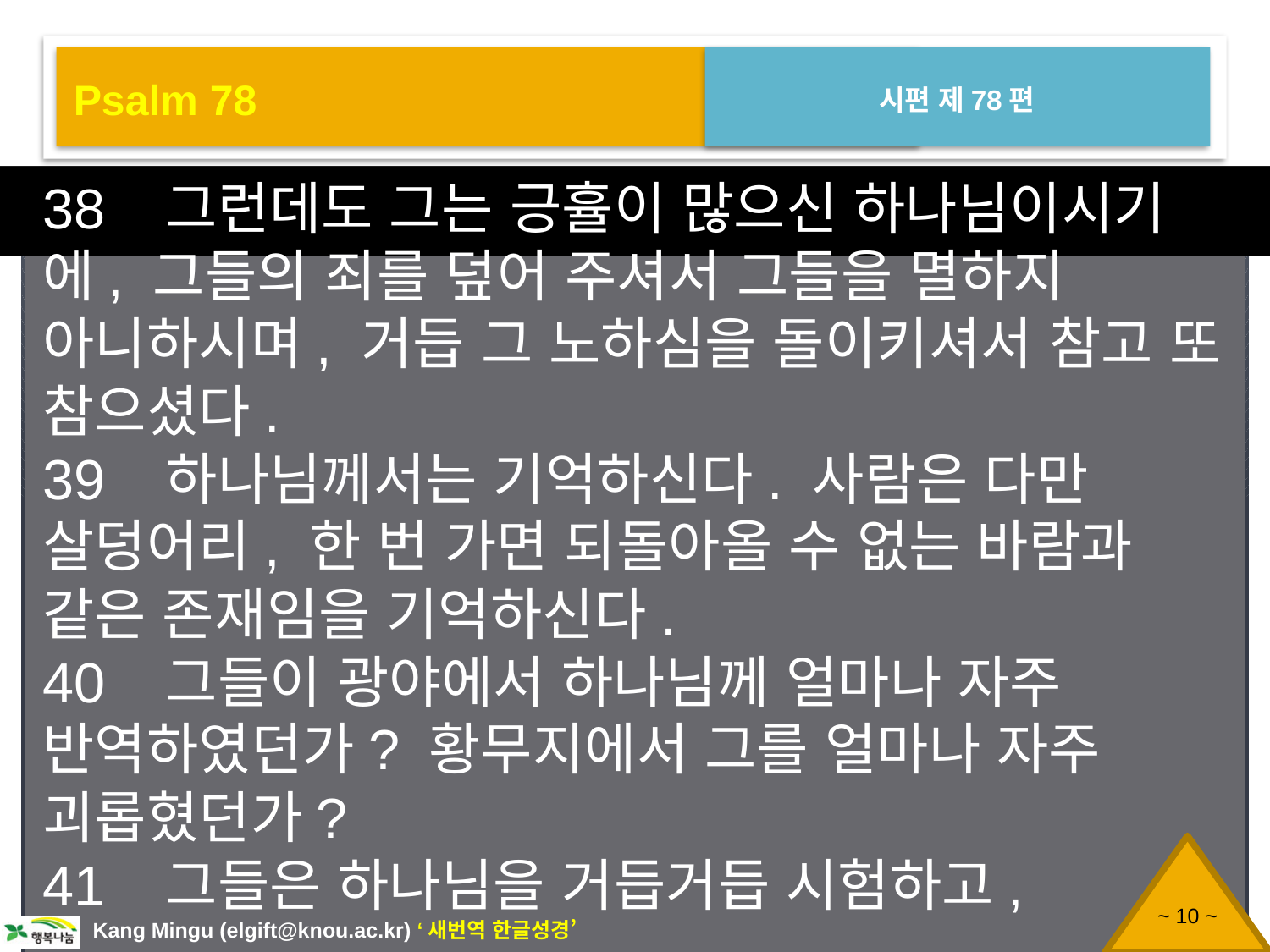

Psalm 78
시편 제78편
38   그런데도 그는 긍휼이 많으신 하나님이시기에, 그들의 죄를 덮어 주셔서 그들을 멸하지 아니하시며, 거듭 그 노하심을 돌이키셔서 참고 또 참으셨다.
39   하나님께서는 기억하신다. 사람은 다만 살덩어리, 한 번 가면 되돌아올 수 없는 바람과 같은 존재임을 기억하신다.
40   그들이 광야에서 하나님께 얼마나 자주 반역하였던가? 황무지에서 그를 얼마나 자주 괴롭혔던가?
41   그들은 하나님을 거듭거듭 시험하고,